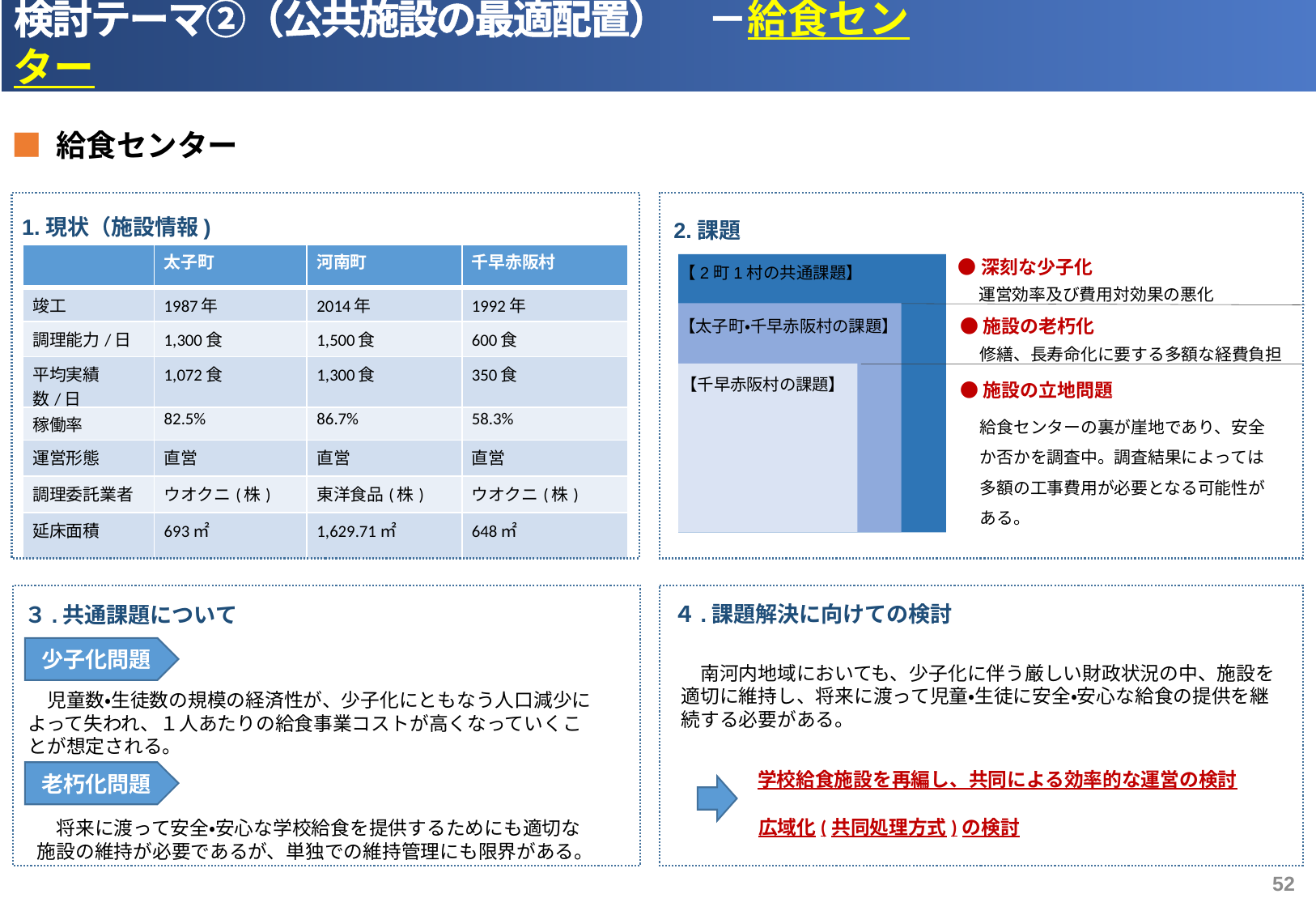

検討テーマ②（公共施設の最適配置）　－給食センター
■ 給食センター

1.現状（施設情報)
2.課題
●深刻な少子化
|  | 太子町 | 河南町 | 千早赤阪村 |
| --- | --- | --- | --- |
| 竣工 | 1987年 | 2014年 | 1992年 |
| 調理能力/日 | 1,300食 | 1,500食 | 600食 |
| 平均実績数/日 | 1,072食 | 1,300食 | 350食 |
| 稼働率 | 82.5% | 86.7% | 58.3% |
| 運営形態 | 直営 | 直営 | 直営 |
| 調理委託業者 | ウオクニ(株) | 東洋食品(株) | ウオクニ(株) |
| 延床面積 | 693㎡ | 1,629.71㎡ | 648㎡ |
【2町1村の共通課題】

運営効率及び費用対効果の悪化
●施設の老朽化
【太子町・千早赤阪村の課題】

修繕、長寿命化に要する多額な経費負担
【千早赤阪村の課題】
●施設の立地問題

給食センターの裏が崖地であり、安全か否かを調査中。調査結果によっては多額の工事費用が必要となる可能性がある。
４.課題解決に向けての検討
３.共通課題について

少子化問題
　南河内地域においても、少子化に伴う厳しい財政状況の中、施設を適切に維持し、将来に渡って児童・生徒に安全・安心な給食の提供を継続する必要がある。
　児童数・生徒数の規模の経済性が、少子化にともなう人口減少によって失われ、１人あたりの給食事業コストが高くなっていくことが想定される。
　学校給食施設を再編し、共同による効率的な運営の検討
老朽化問題

　広域化(共同処理方式)の検討
　将来に渡って安全・安心な学校給食を提供するためにも適切な施設の維持が必要であるが、単独での維持管理にも限界がある。
52